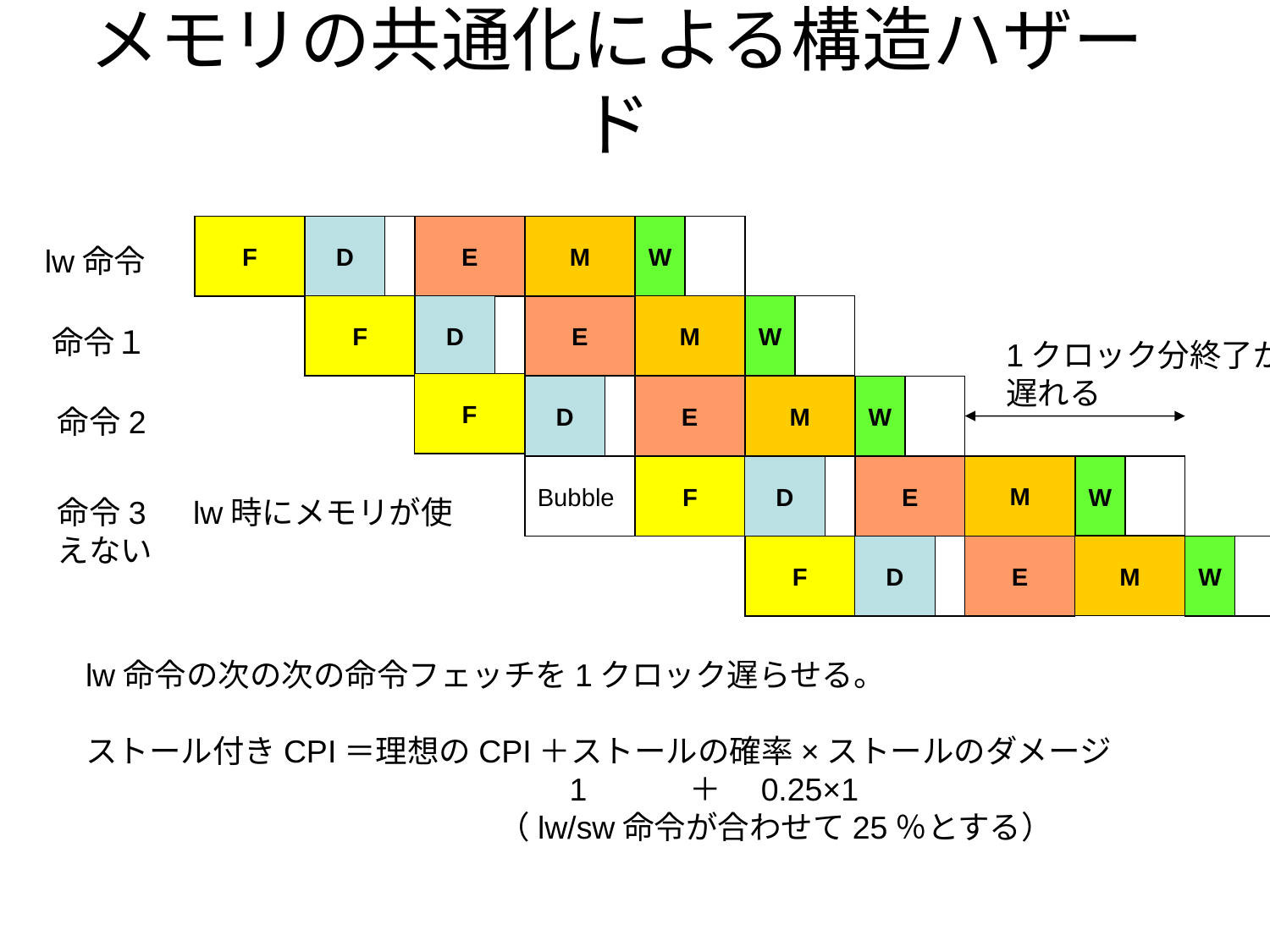

# メモリの共通化による構造ハザード
F
D

E
M

W
lw命令
F
D

E
M

W
命令１
1クロック分終了が
遅れる
F
D

E
M

W
命令2

M

F
D

E

W
Bubble
命令3　lw時にメモリが使えない
M
F
D

E

W
lw命令の次の次の命令フェッチを1クロック遅らせる。

ストール付きCPI＝理想のCPI＋ストールの確率×ストールのダメージ
　　　　　　　　　　　　　　　1　　　＋　0.25×1
　　　　　　　　　　　　　（lw/sw命令が合わせて25％とする）